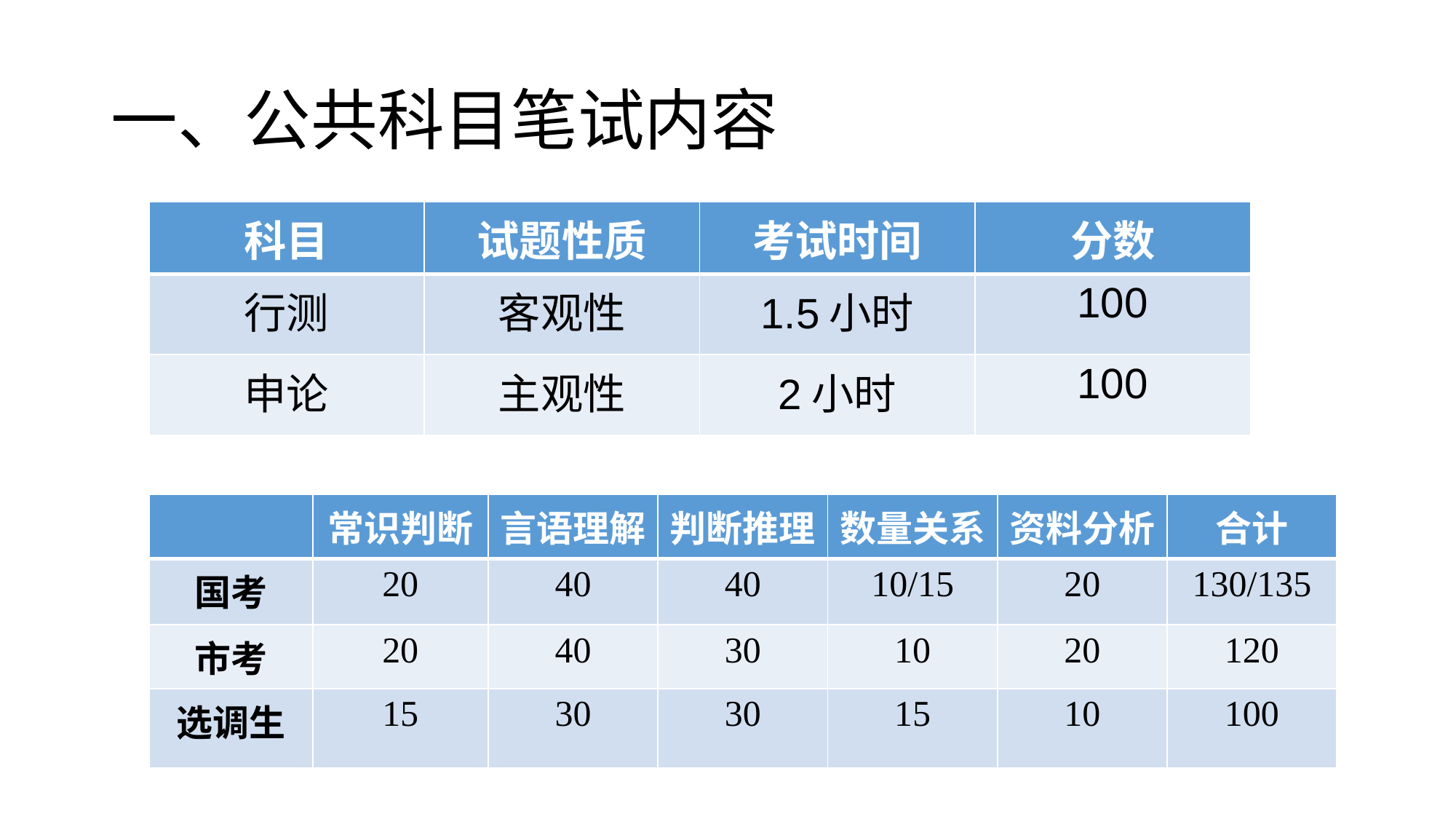

# 一、公共科目笔试内容
| 科目 | 试题性质 | 考试时间 | 分数 |
| --- | --- | --- | --- |
| 行测 | 客观性 | 1.5小时 | 100 |
| 申论 | 主观性 | 2小时 | 100 |
|  | 常识判断 | 言语理解 | 判断推理 | 数量关系 | 资料分析 | 合计 |
| --- | --- | --- | --- | --- | --- | --- |
| 国考 | 20 | 40 | 40 | 10/15 | 20 | 130/135 |
| 市考 | 20 | 40 | 30 | 10 | 20 | 120 |
| 选调生 | 15 | 30 | 30 | 15 | 10 | 100 |